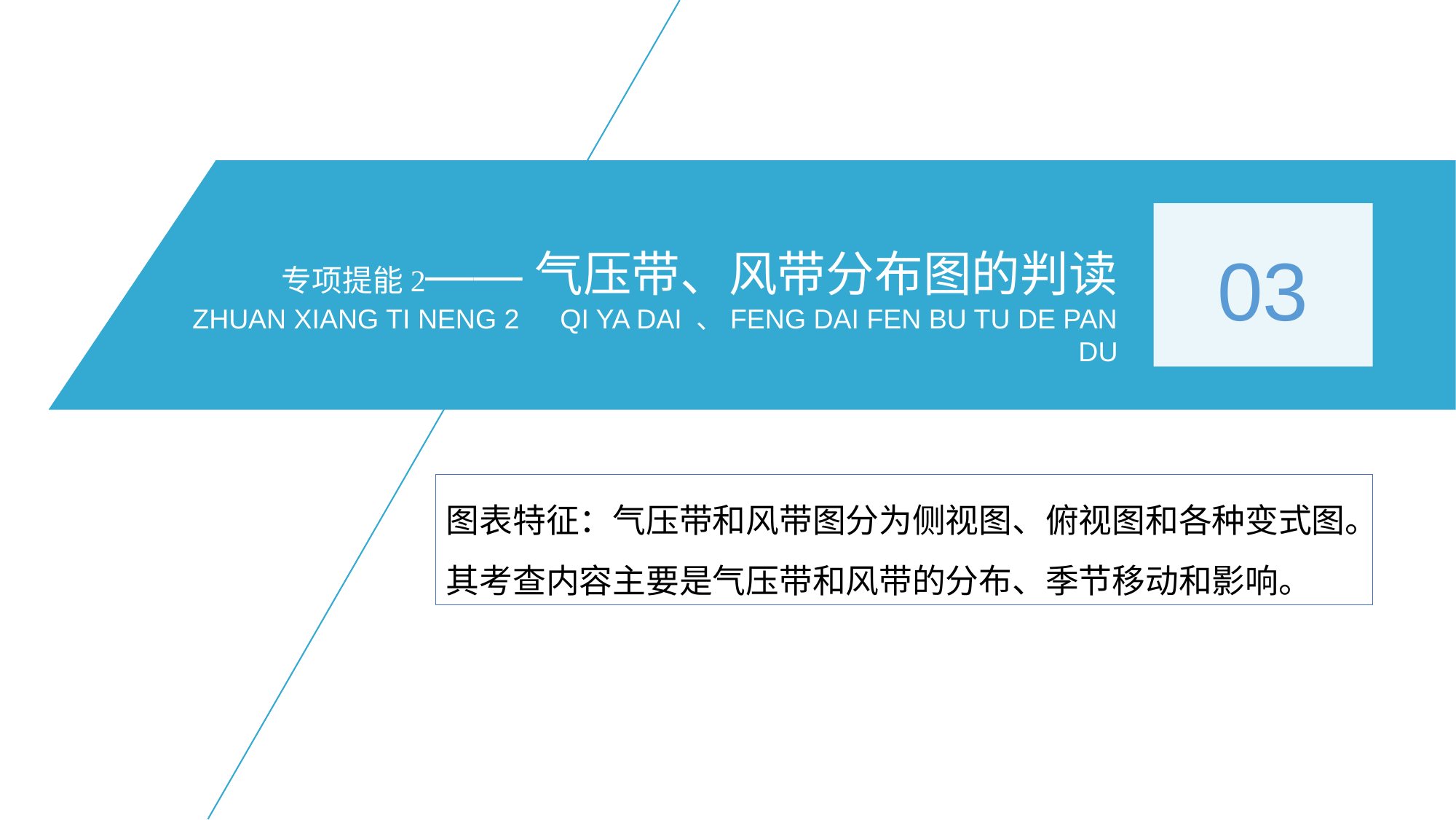

03
专项提能2——气压带、风带分布图的判读
ZHUAN XIANG TI NENG 2　QI YA DAI 、FENG DAI FEN BU TU DE PAN DU
图表特征：气压带和风带图分为侧视图、俯视图和各种变式图。其考查内容主要是气压带和风带的分布、季节移动和影响。